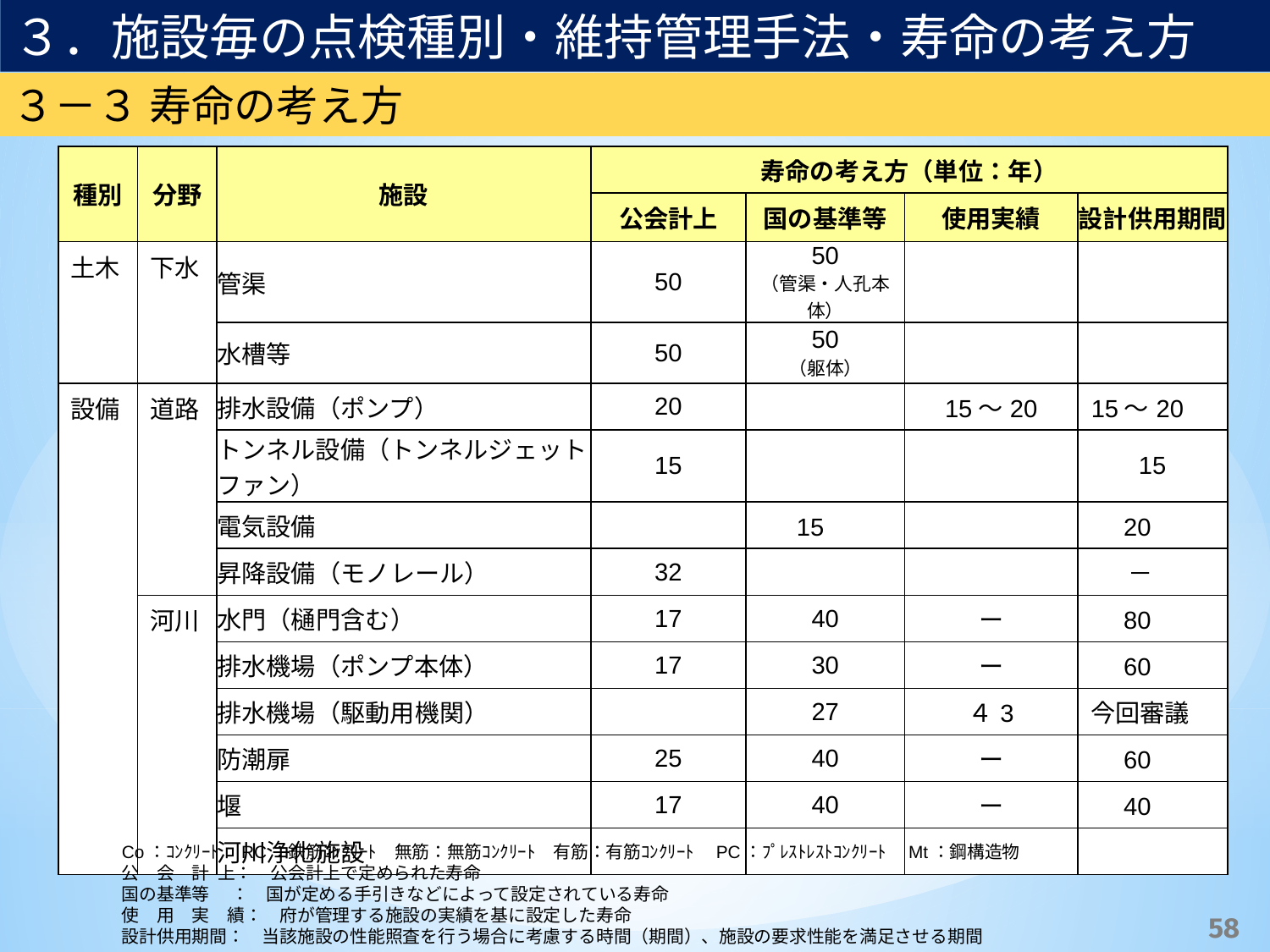

３．施設毎の点検種別・維持管理手法・寿命の考え方
３－３ 寿命の考え方

| 種別 | 分野 | 施設 | 寿命の考え方（単位：年） |  |  |  |
| --- | --- | --- | --- | --- | --- | --- |
|  |  |  | 公会計上 | 国の基準等 | 使用実績 | 設計供用期間 |
| 土木 | 下水 | 管渠 | 50 | 50 （管渠・人孔本体） |  |  |
|  |  | 水槽等 | 50 | 50 （躯体） |  |  |
| 設備 | 道路 | 排水設備（ポンプ） | 20 |  | 15～20 | 15～20 |
|  |  | トンネル設備（トンネルジェットファン） | 15 |  |  | 15 |
|  |  | 電気設備 |  | 15 |  | 20 |
|  |  | 昇降設備（モノレール） | 32 |  |  | － |
|  | 河川 | 水門（樋門含む） | 17 | 40 | ー | 80 |
|  |  | 排水機場（ポンプ本体） | 17 | 30 | ー | 60 |
|  |  | 排水機場（駆動用機関） |  | 27 | ４3 | 今回審議 |
|  |  | 防潮扉 | 25 | 40 | ー | 60 |
|  |  | 堰 | 17 | 40 | ー | 40 |
|  |  | 河川浄化施設 |  |  |  |  |
Co：ｺﾝｸﾘｰﾄ　RC：鉄筋ｺﾝｸﾘｰﾄ　無筋：無筋ｺﾝｸﾘｰﾄ　有筋：有筋ｺﾝｸﾘｰﾄ　PC：ﾌﾟﾚｽﾄﾚｽﾄｺﾝｸﾘｰﾄ　Mt：鋼構造物
公　会　計  上：　公会計上で定められた寿命
国の基準等　 ：　国が定める手引きなどによって設定されている寿命
使　用　実　績：　府が管理する施設の実績を基に設定した寿命
設計供用期間：　当該施設の性能照査を行う場合に考慮する時間（期間）、施設の要求性能を満足させる期間
58